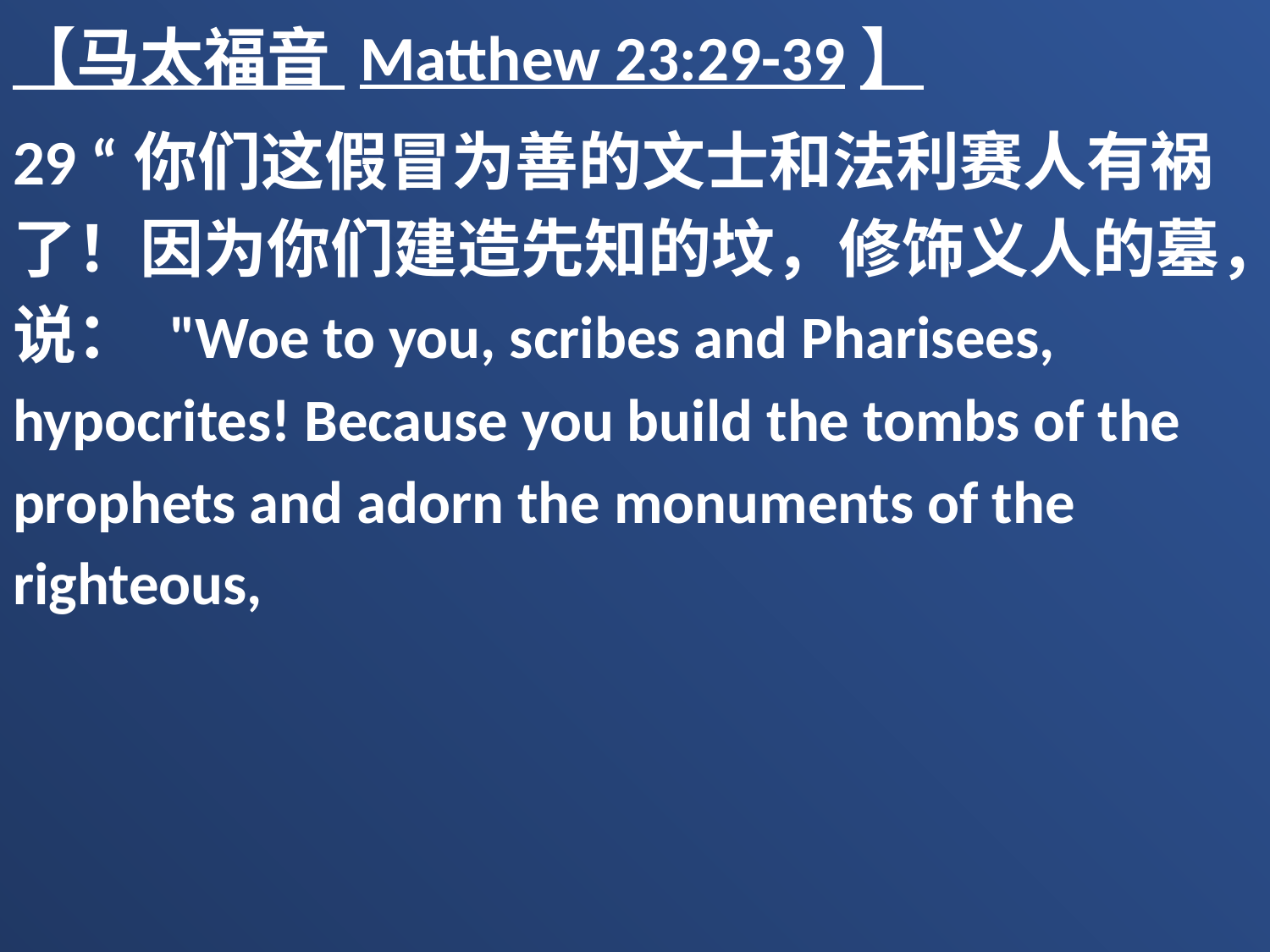

【马太福音 Matthew 23:29-39】
29 “你们这假冒为善的文士和法利赛人有祸了！因为你们建造先知的坟，修饰义人的墓，说： "Woe to you, scribes and Pharisees, hypocrites! Because you build the tombs of the prophets and adorn the monuments of the righteous,